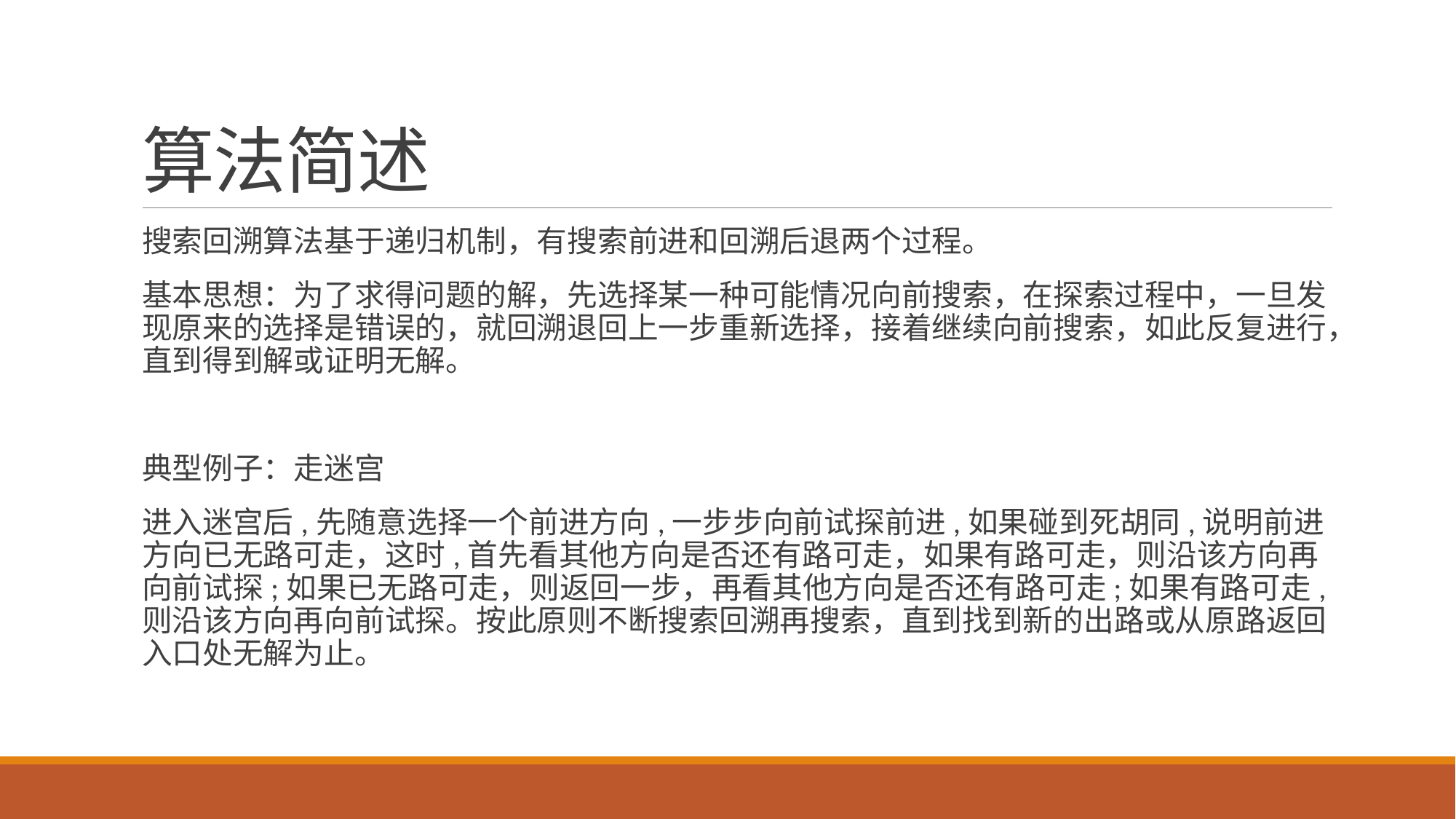

# 算法简述
搜索回溯算法基于递归机制，有搜索前进和回溯后退两个过程。
基本思想：为了求得问题的解，先选择某一种可能情况向前搜索，在探索过程中，一旦发现原来的选择是错误的，就回溯退回上一步重新选择，接着继续向前搜索，如此反复进行，直到得到解或证明无解。

典型例子：走迷宫
进入迷宫后,先随意选择一个前进方向,一步步向前试探前进,如果碰到死胡同,说明前进方向已无路可走，这时,首先看其他方向是否还有路可走，如果有路可走，则沿该方向再向前试探;如果已无路可走，则返回一步，再看其他方向是否还有路可走;如果有路可走,则沿该方向再向前试探。按此原则不断搜索回溯再搜索，直到找到新的出路或从原路返回入口处无解为止。